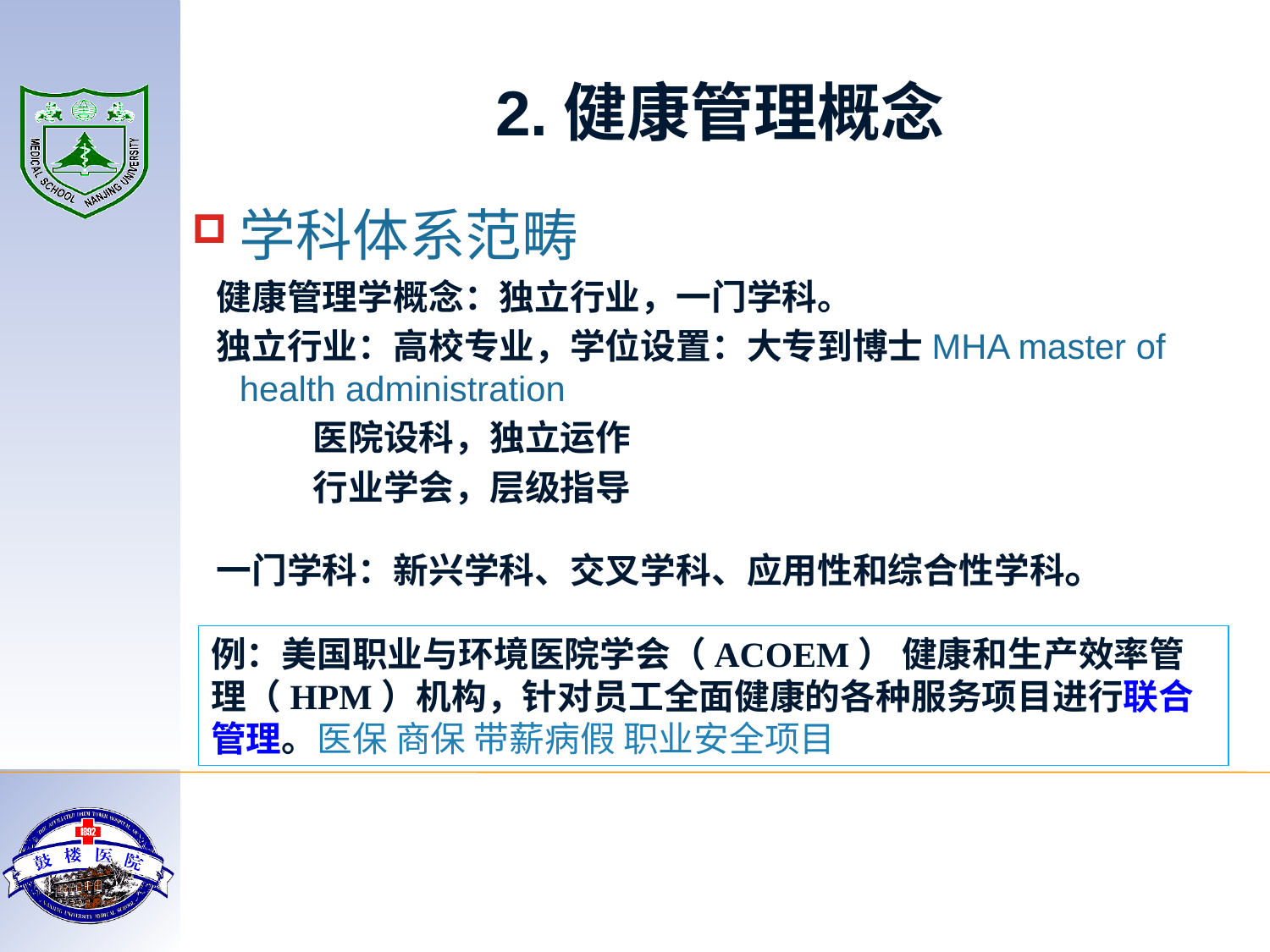

# 2.健康管理概念
学科体系范畴
  健康管理学概念：独立行业，一门学科。
  独立行业：高校专业，学位设置：大专到博士MHA master of health administration
              医院设科，独立运作
              行业学会，层级指导
  一门学科：新兴学科、交叉学科、应用性和综合性学科。
例：美国职业与环境医院学会（ACOEM） 健康和生产效率管理（HPM）机构，针对员工全面健康的各种服务项目进行联合管理。医保 商保 带薪病假 职业安全项目